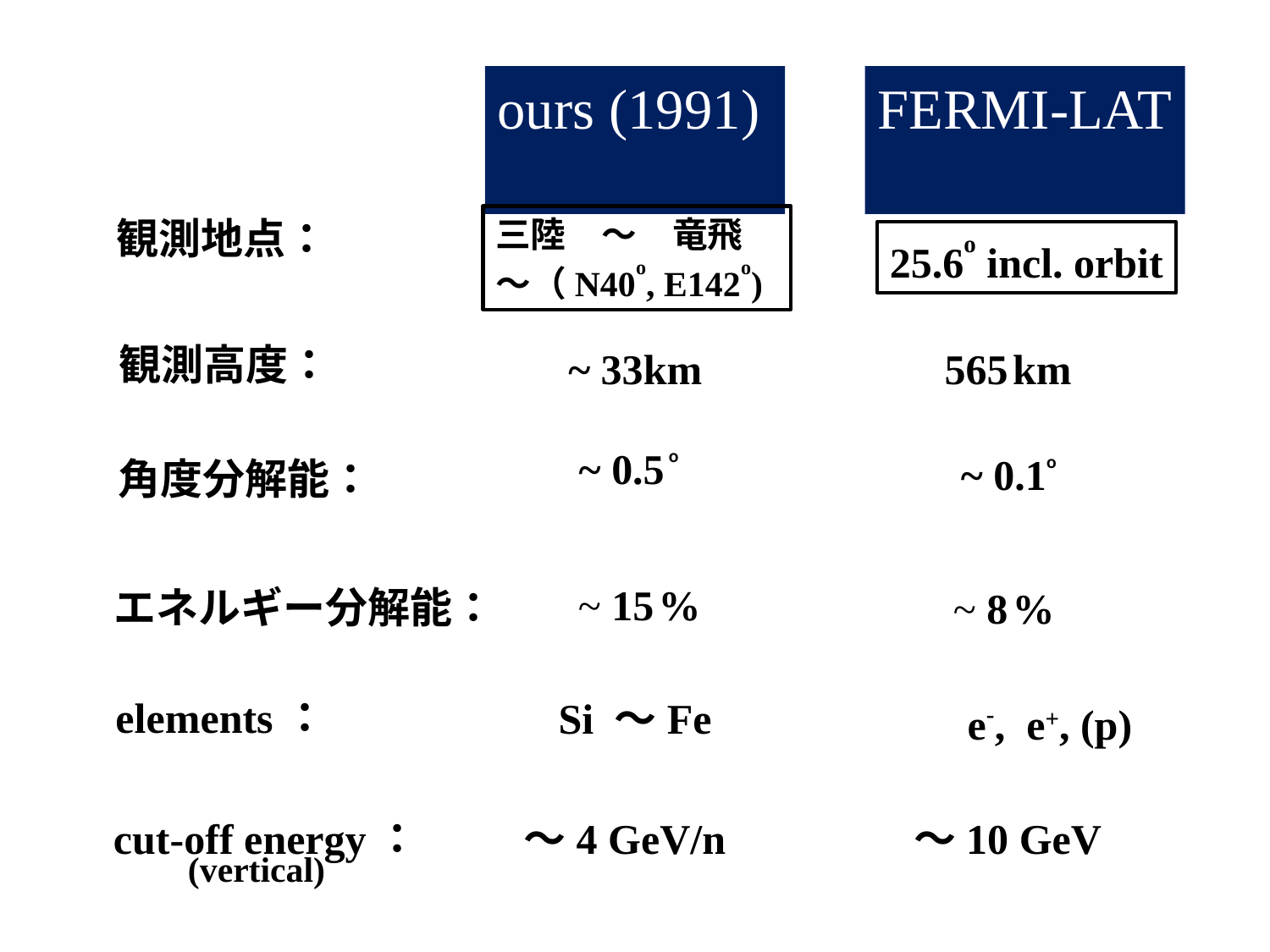

ours (1991)
FERMI-LAT
観測地点：
三陸　～　竜飛
～（N40o, E142o)
25.6o incl. orbit
観測高度：
~ 33km
565 km
~ 0.5 o
~ 0.1o
角度分解能：
~ 15 %
エネルギー分解能：
~ 8 %
elements：
Si ～Fe
e-,  e+, (p)
cut-off energy：
～4 GeV/n
～10 GeV
(vertical)